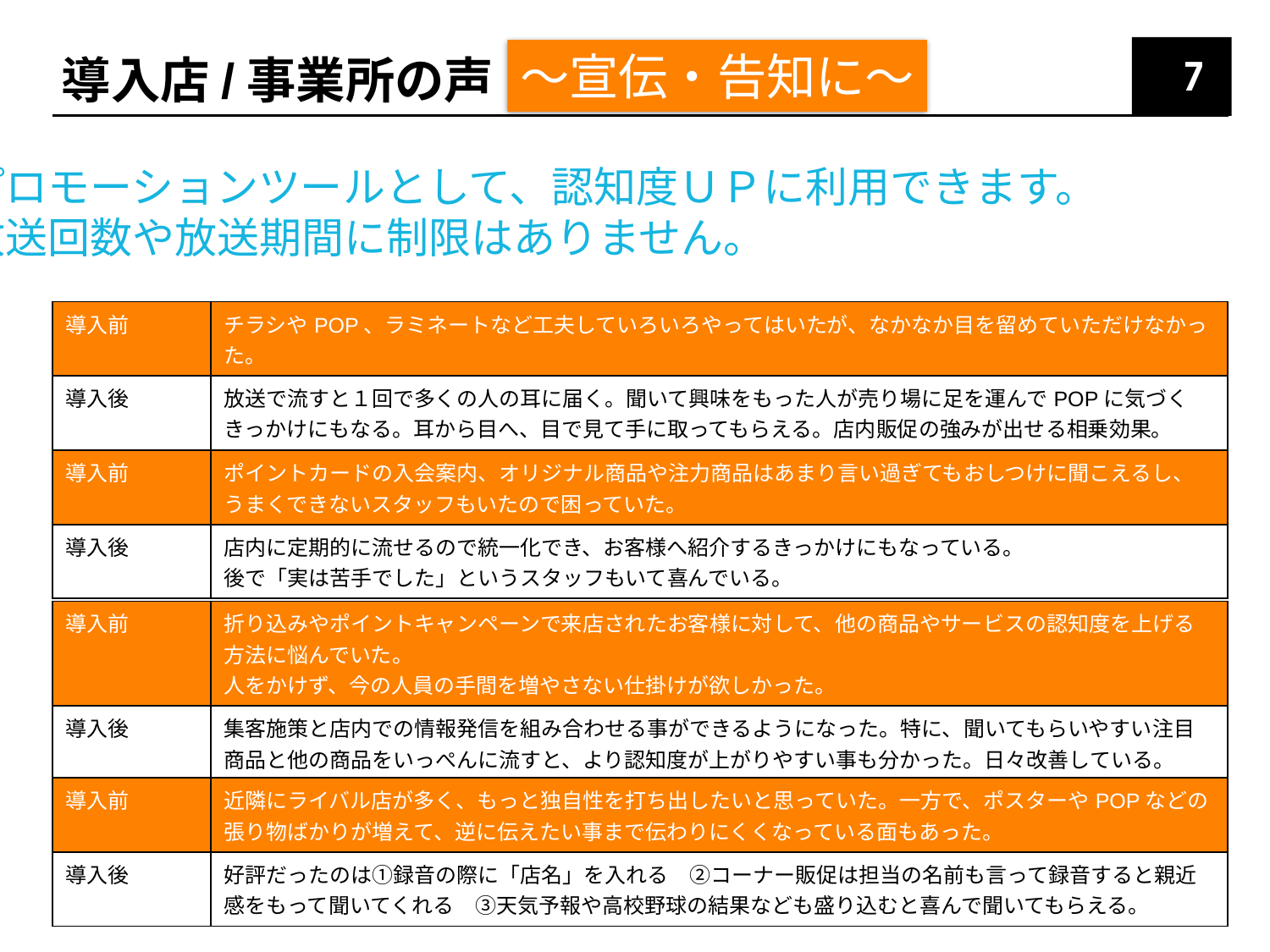

〜宣伝・告知に〜
導入店/事業所の声
7
プロモーションツールとして、認知度ＵＰに利用できます。
放送回数や放送期間に制限はありません。
| 導入前 | チラシやPOP、ラミネートなど工夫していろいろやってはいたが、なかなか目を留めていただけなかった。 |
| --- | --- |
| 導入後 | 放送で流すと１回で多くの人の耳に届く。聞いて興味をもった人が売り場に足を運んでPOPに気づくきっかけにもなる。耳から目へ、目で見て手に取ってもらえる。店内販促の強みが出せる相乗効果。 |
| 導入前 | ポイントカードの入会案内、オリジナル商品や注力商品はあまり言い過ぎてもおしつけに聞こえるし、うまくできないスタッフもいたので困っていた。 |
| --- | --- |
| 導入後 | 店内に定期的に流せるので統一化でき、お客様へ紹介するきっかけにもなっている。 後で「実は苦手でした」というスタッフもいて喜んでいる。 |
| 導入前 | 折り込みやポイントキャンペーンで来店されたお客様に対して、他の商品やサービスの認知度を上げる方法に悩んでいた。 人をかけず、今の人員の手間を増やさない仕掛けが欲しかった。 |
| --- | --- |
| 導入後 | 集客施策と店内での情報発信を組み合わせる事ができるようになった。特に、聞いてもらいやすい注目商品と他の商品をいっぺんに流すと、より認知度が上がりやすい事も分かった。日々改善している。 |
| 導入前 | 近隣にライバル店が多く、もっと独自性を打ち出したいと思っていた。一方で、ポスターやPOPなどの張り物ばかりが増えて、逆に伝えたい事まで伝わりにくくなっている面もあった。 |
| --- | --- |
| 導入後 | 好評だったのは①録音の際に「店名」を入れる　②コーナー販促は担当の名前も言って録音すると親近感をもって聞いてくれる　③天気予報や高校野球の結果なども盛り込むと喜んで聞いてもらえる。 |